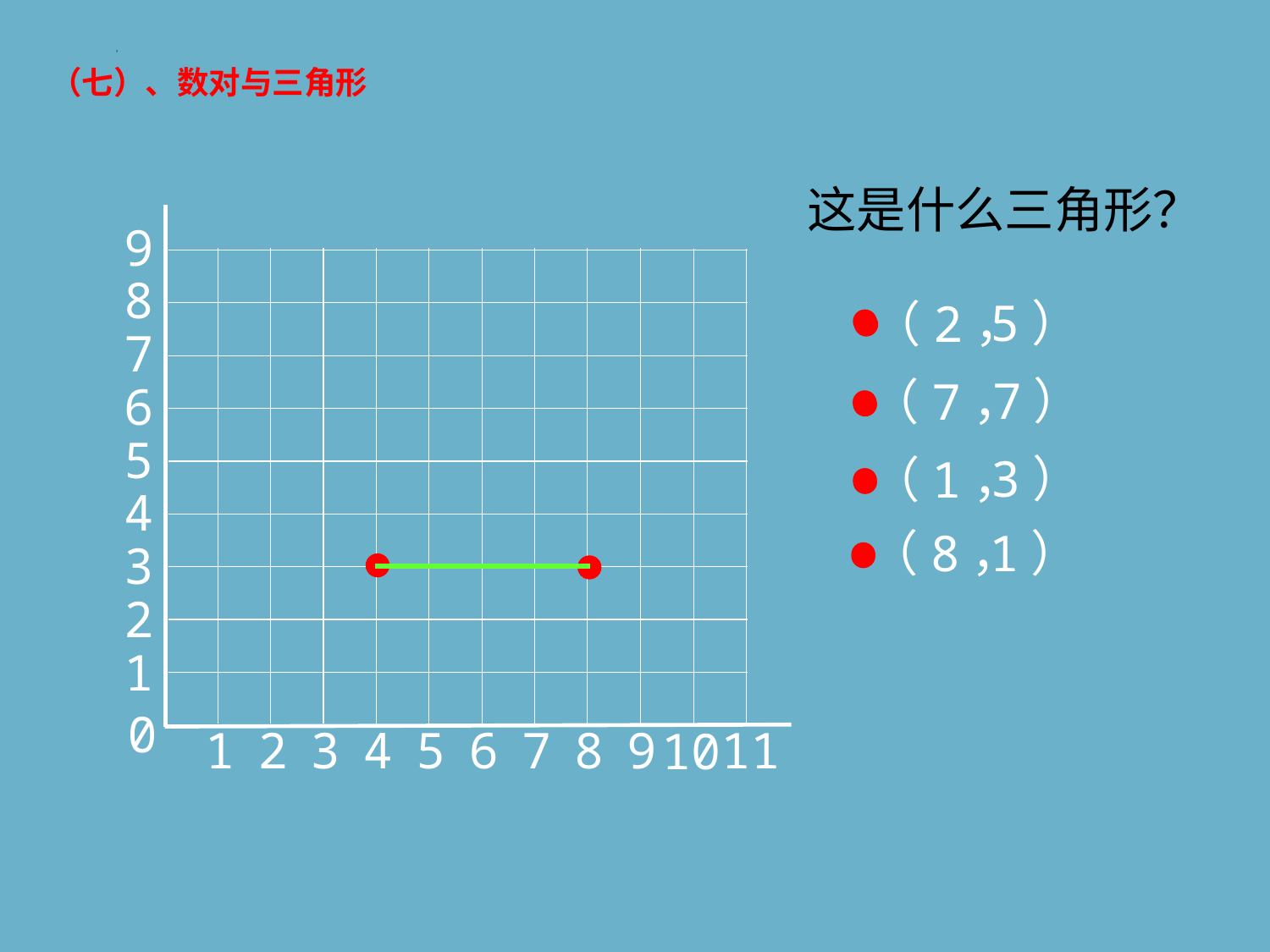

（七）、数对与三角形
这是什么三角形？
9
8
7
6
5
4
3
2
1
0
1
2
3
4
5
6
7
8
9
11
10
5）
（2，

7）
（7，

3）
（1，

1）
（8，